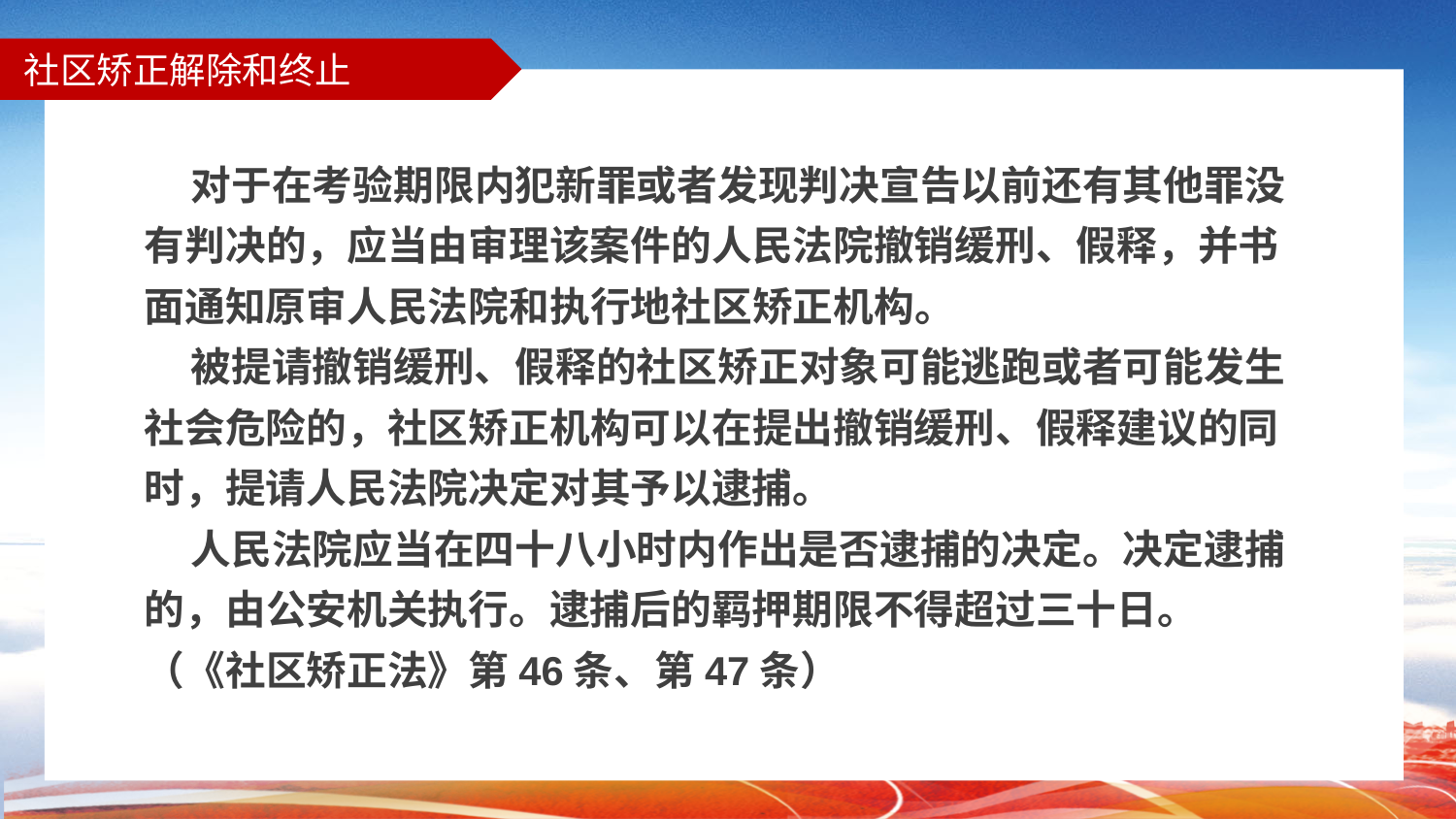

# 社区矫正解除和终止
    对于在考验期限内犯新罪或者发现判决宣告以前还有其他罪没有判决的，应当由审理该案件的人民法院撤销缓刑、假释，并书面通知原审人民法院和执行地社区矫正机构。
    被提请撤销缓刑、假释的社区矫正对象可能逃跑或者可能发生社会危险的，社区矫正机构可以在提出撤销缓刑、假释建议的同时，提请人民法院决定对其予以逮捕。
    人民法院应当在四十八小时内作出是否逮捕的决定。决定逮捕的，由公安机关执行。逮捕后的羁押期限不得超过三十日。（《社区矫正法》第46条、第47条）